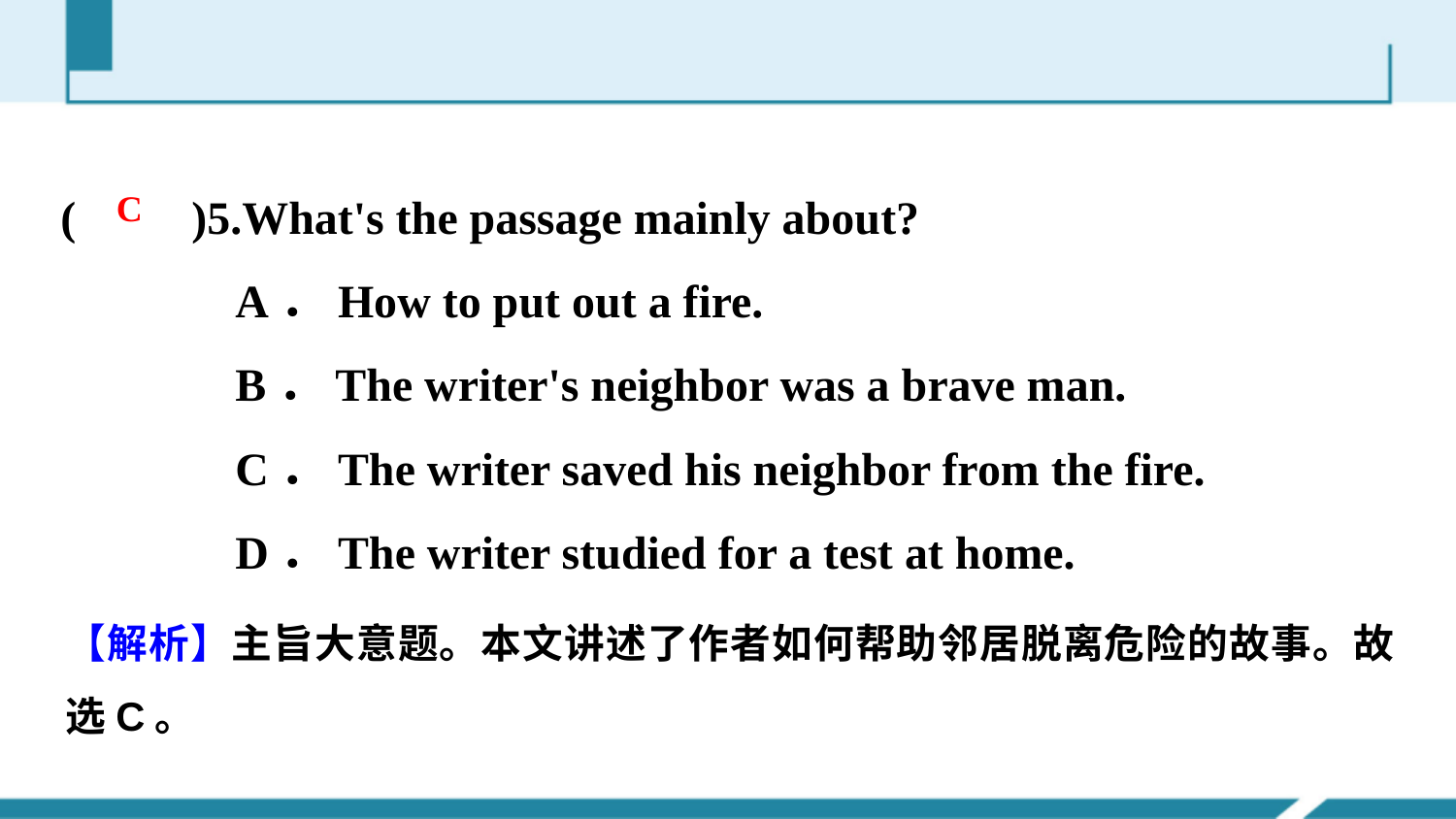

(　　)5.What's the passage mainly about?
               A．How to put out a fire.
               B．The writer's neighbor was a brave man.
               C．The writer saved his neighbor from the fire.
               D．The writer studied for a test at home.
C
【解析】主旨大意题。本文讲述了作者如何帮助邻居脱离危险的故事。故选C。